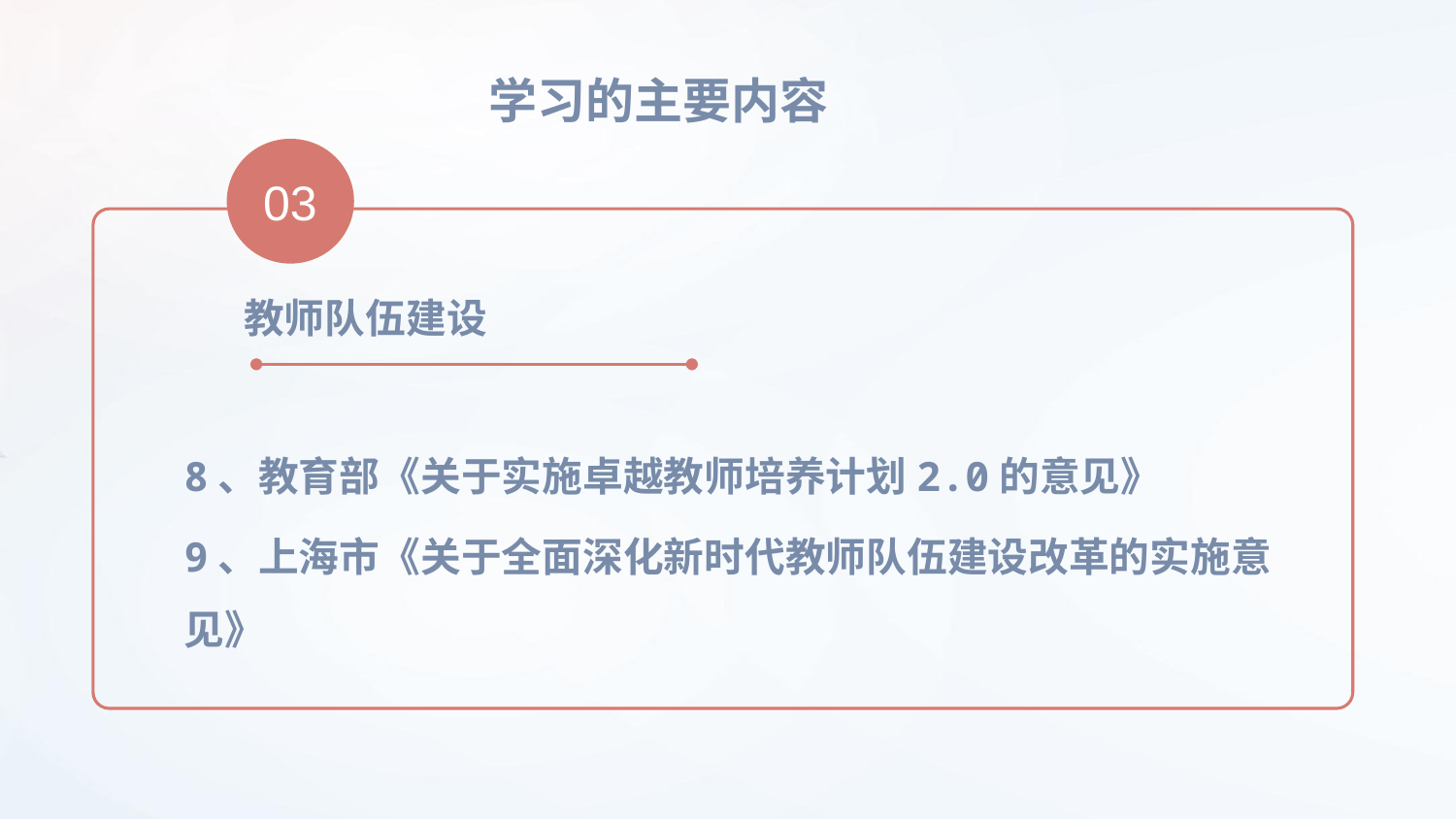

学习的主要内容

03

教师队伍建设
8、教育部《关于实施卓越教师培养计划2.0的意见》
9、上海市《关于全面深化新时代教师队伍建设改革的实施意见》